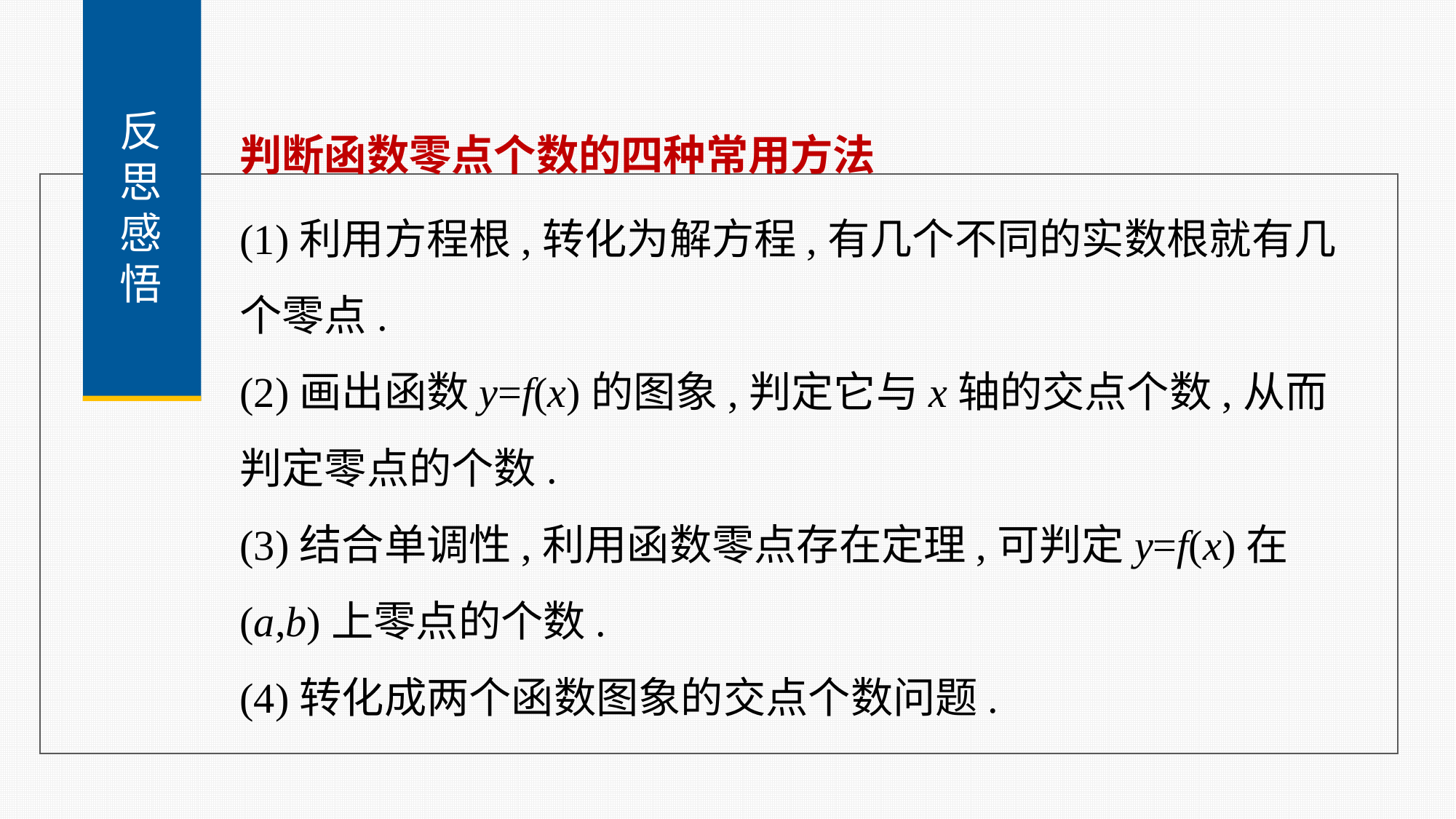

反
思
感
悟

判断函数零点个数的四种常用方法

(1)利用方程根,转化为解方程,有几个不同的实数根就有几个零点.
(2)画出函数y=f(x)的图象,判定它与x轴的交点个数,从而判定零点的个数.
(3)结合单调性,利用函数零点存在定理,可判定y=f(x)在(a,b)上零点的个数.
(4)转化成两个函数图象的交点个数问题.